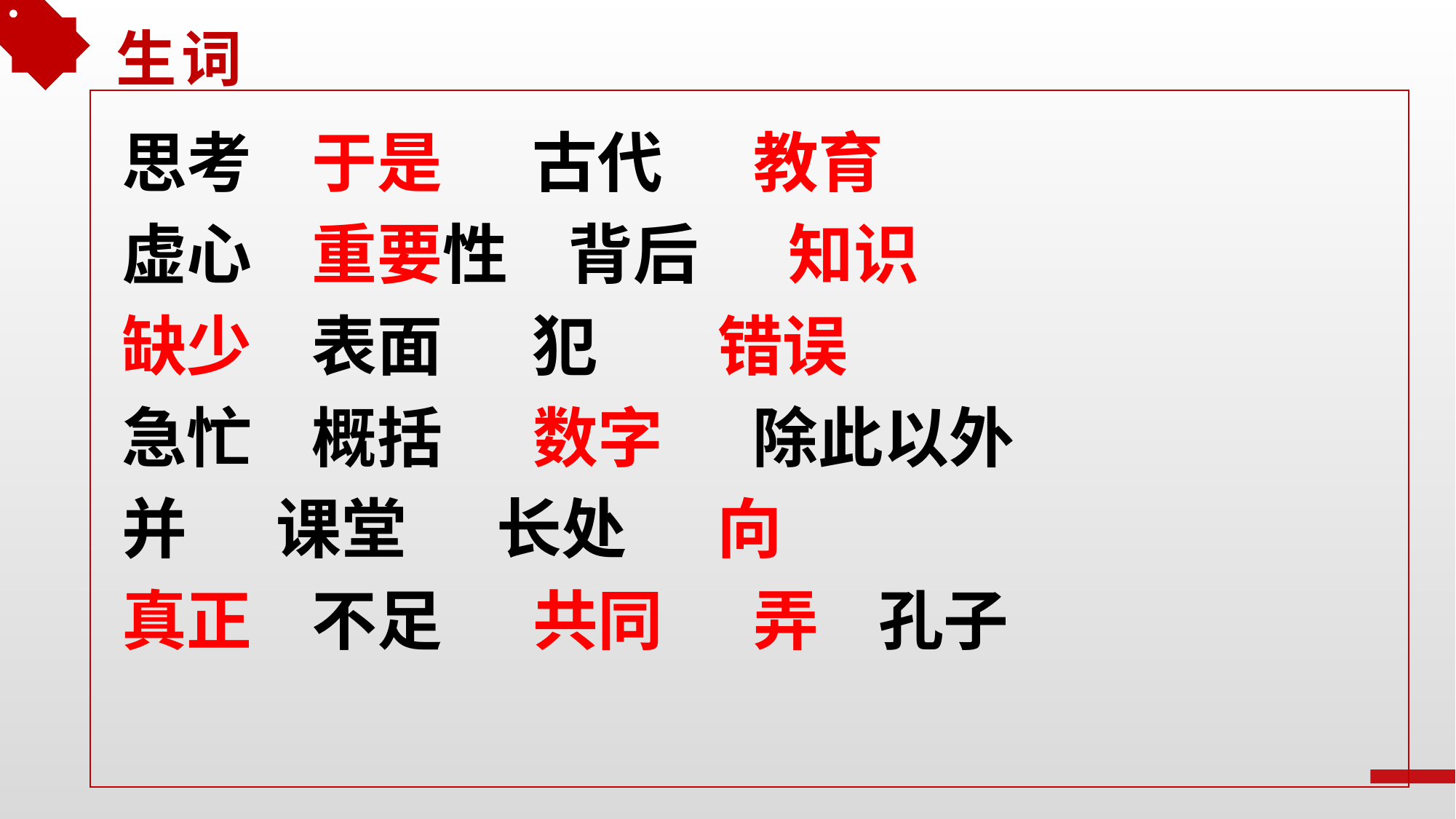

生词

思考    于是      古代      教育
虚心    重要性    背后      知识
缺少    表面      犯        错误
急忙    概括      数字      除此以外
并      课堂      长处      向
真正    不足      共同      弄    孔子